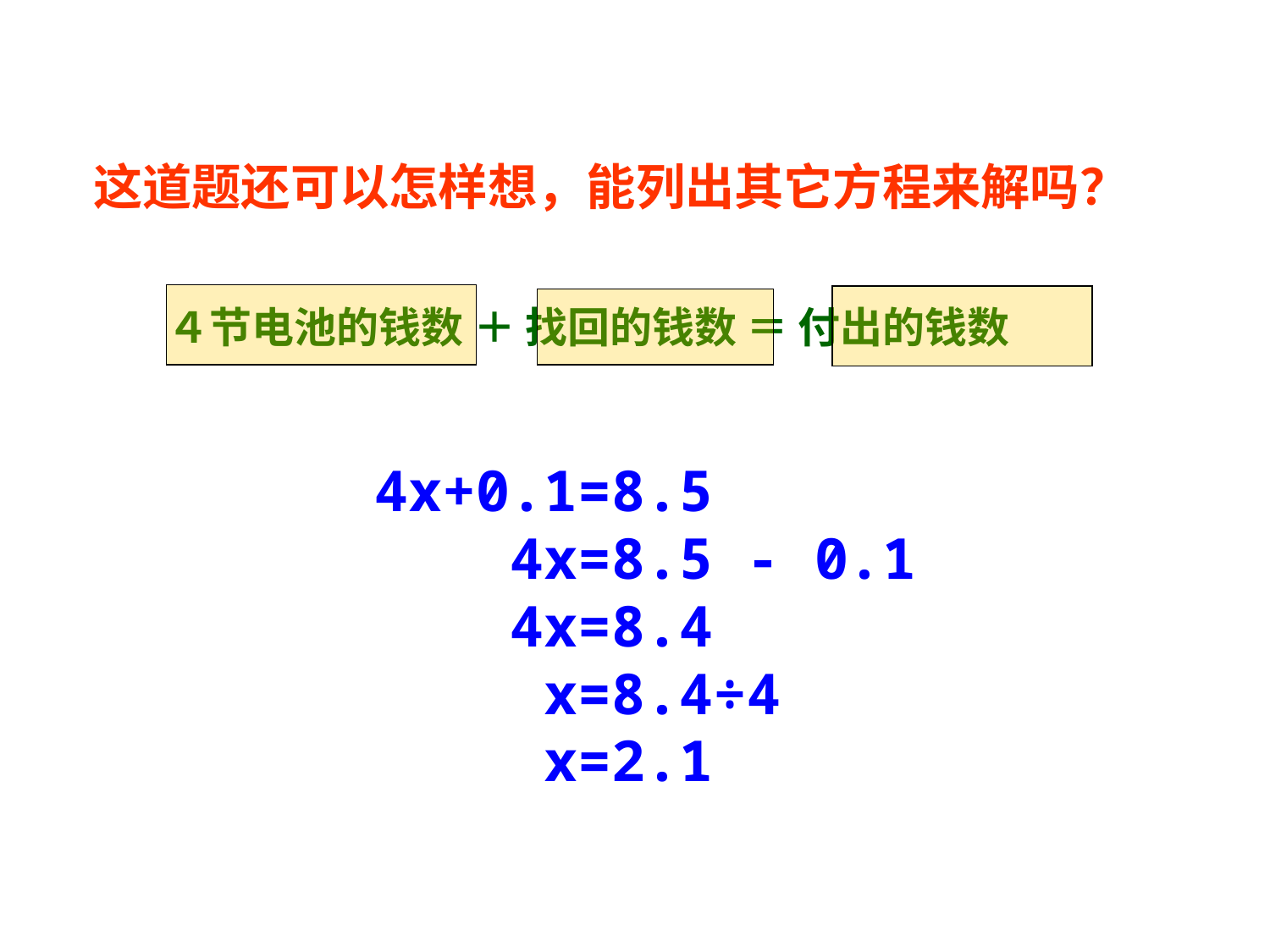

这道题还可以怎样想，能列出其它方程来解吗？

４节电池的钱数 ＋ 找回的钱数 ＝ 付出的钱数
4x+0.1=8.5
    4x=8.5 - 0.1
    4x=8.4
     x=8.4÷4
     x=2.1